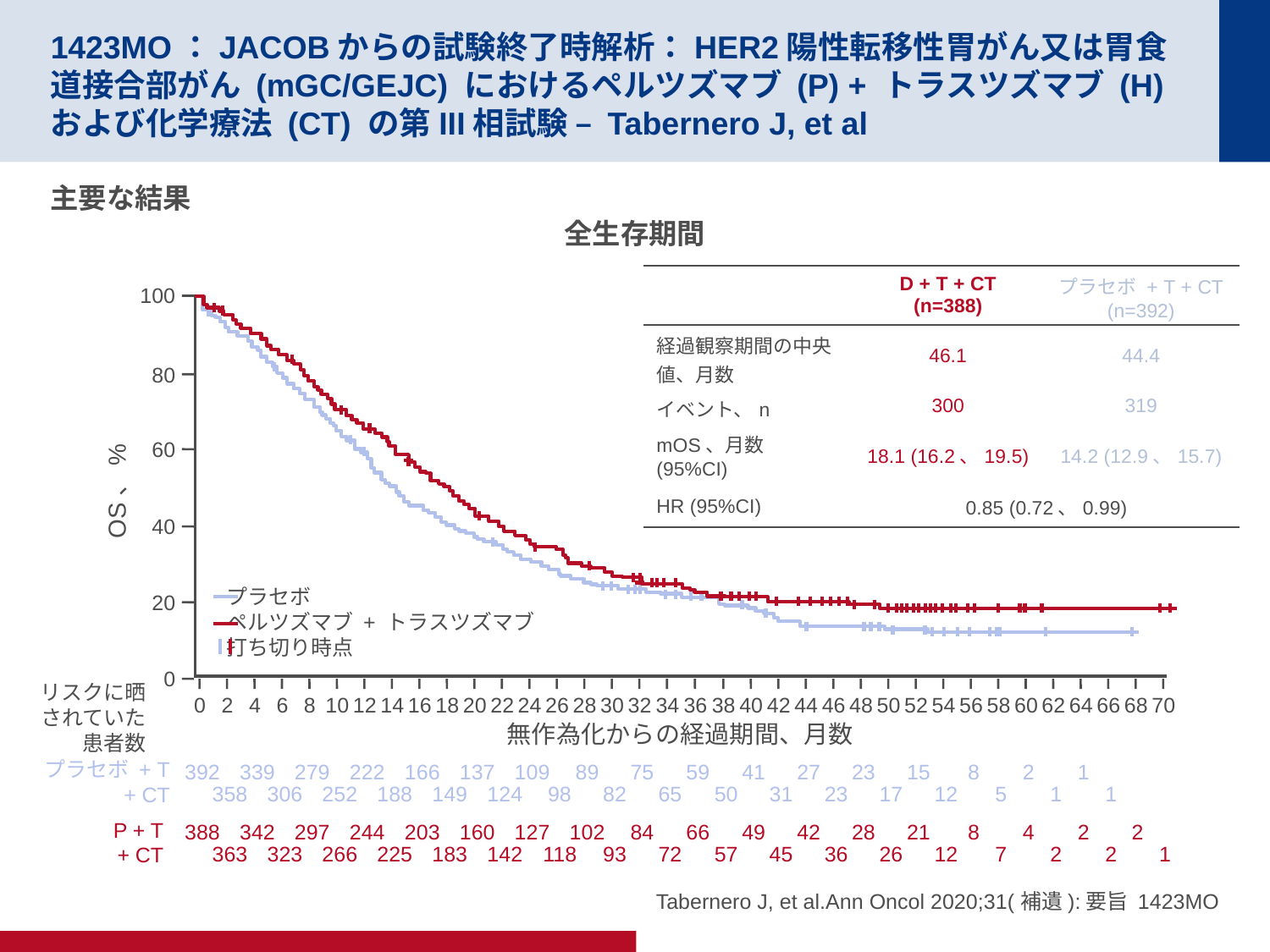

# 1423MO：JACOBからの試験終了時解析：HER2陽性転移性胃がん又は胃食道接合部がん (mGC/GEJC) におけるペルツズマブ (P) + トラスツズマブ (H) および化学療法 (CT) の第III相試験 – Tabernero J, et al
主要な結果
全生存期間
|  | D + T + CT (n=388) | プラセボ + T + CT (n=392) |
| --- | --- | --- |
| 経過観察期間の中央値、月数 | 46.1 | 44.4 |
| イベント、n | 300 | 319 |
| mOS、月数 (95%CI) | 18.1 (16.2、19.5) | 14.2 (12.9、15.7) |
| HR (95%CI) | 0.85 (0.72、0.99) |  |
100

80

60

OS、%
40

20

0

プラセボ
ペルツズマブ + トラスツズマブ
打ち切り時点
リスクに晒されていた患者数

0
2
4
6
8
10
12
14
16
18
20
22
24
26
28
30
32
34
36
38
40
42
44
46
48
50
52
54
56
58
60
62
64
66
68
70
無作為化からの経過期間、月数
プラセボ + T
 + CT
392
339
279
222
166
137
109
89
75
59
41
27
23
15
8
2
1
358
306
252
188
149
124
98
82
65
50
31
23
17
12
5
1
1
P + T
 + CT
388
342
297
244
203
160
127
102
84
66
49
42
28
21
8
4
2
2
363
323
266
225
183
142
118
93
72
57
45
36
26
12
7
2
2
1
Tabernero J, et al.Ann Oncol 2020;31(補遺):要旨 1423MO